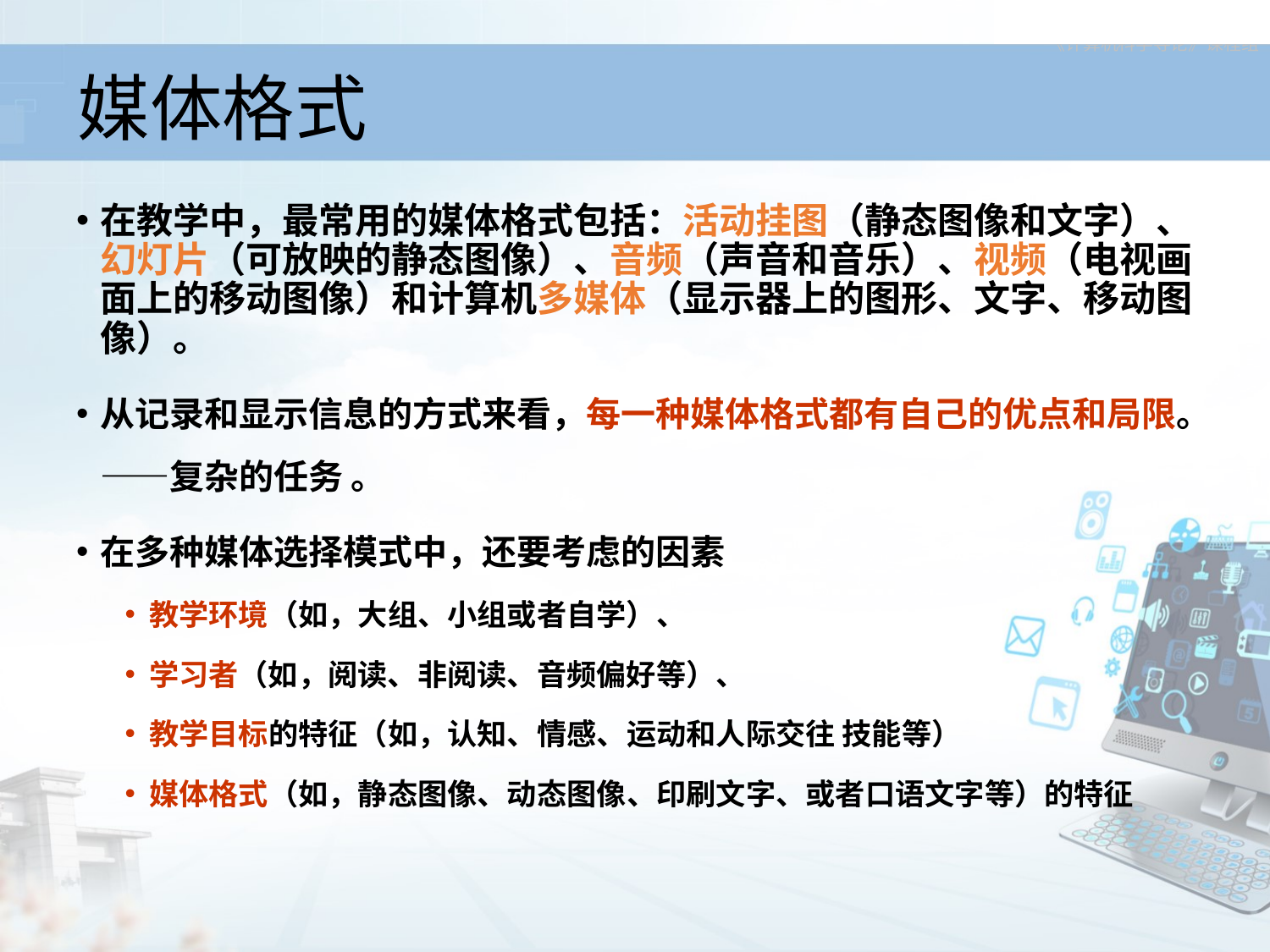

媒体格式
在教学中，最常用的媒体格式包括：活动挂图（静态图像和文字）、幻灯片（可放映的静态图像）、音频（声音和音乐）、视频（电视画面上的移动图像）和计算机多媒体（显示器上的图形、文字、移动图像）。
从记录和显示信息的方式来看，每一种媒体格式都有自己的优点和局限。——复杂的任务 。
在多种媒体选择模式中，还要考虑的因素
教学环境（如，大组、小组或者自学）、
学习者（如，阅读、非阅读、音频偏好等）、
教学目标的特征（如，认知、情感、运动和人际交往 技能等）
媒体格式（如，静态图像、动态图像、印刷文字、或者口语文字等）的特征